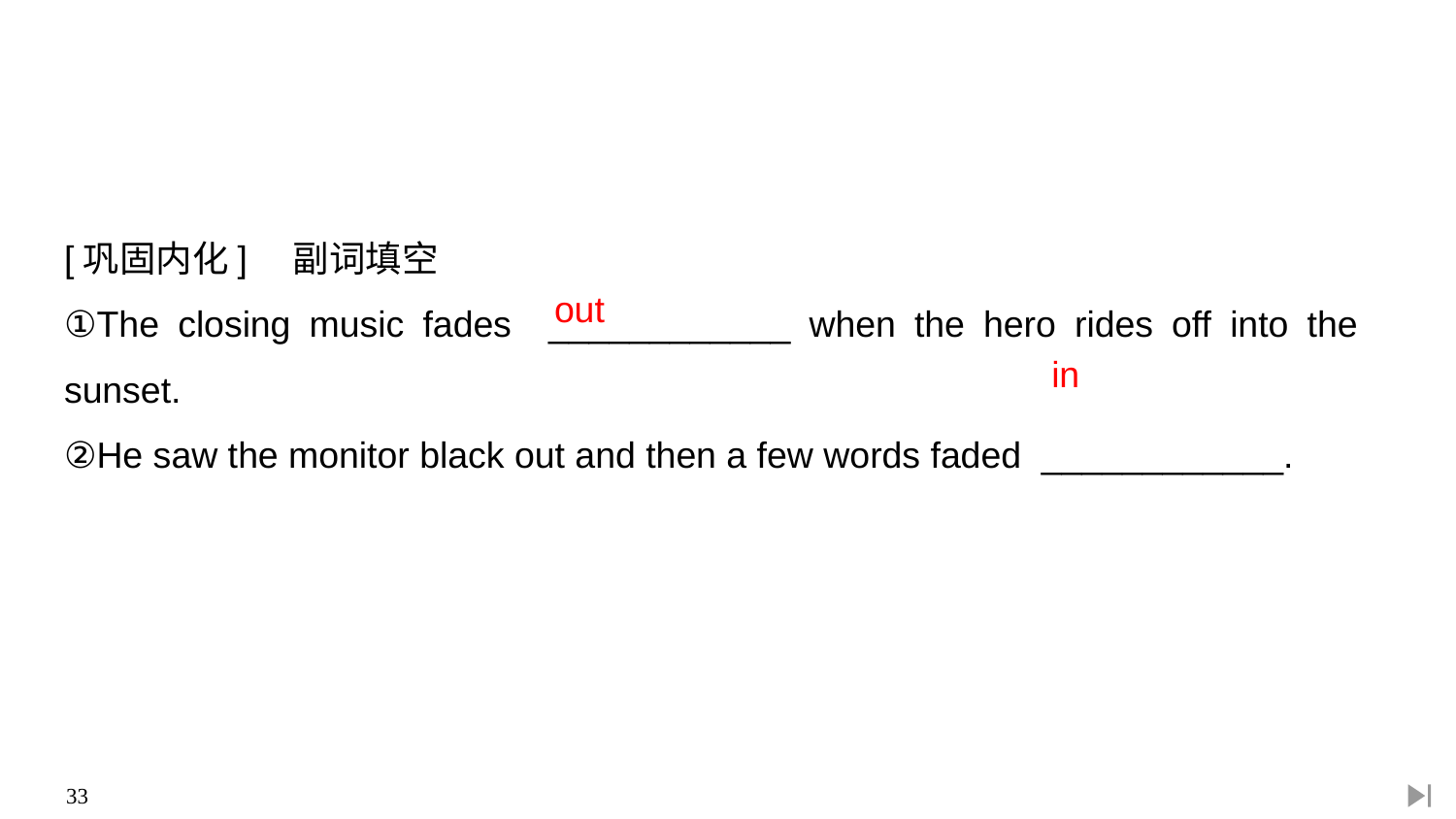

[巩固内化]　副词填空
①The closing music fades  ____________ when the hero rides off into the sunset.
②He saw the monitor black out and then a few words faded  ____________.
out
in